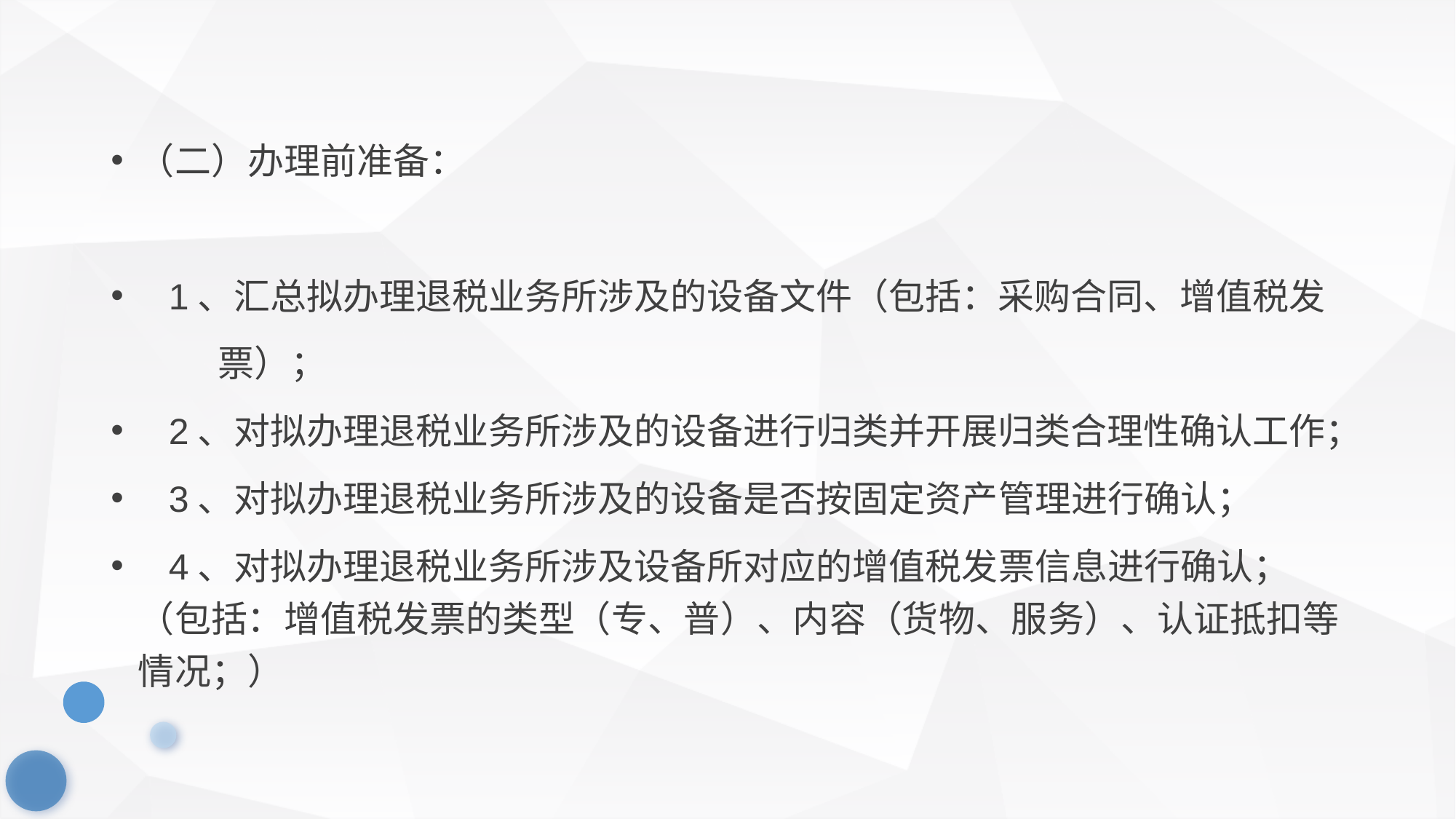

（二）办理前准备：

   1、汇总拟办理退税业务所涉及的设备文件（包括：采购合同、增值税发
            票）；
   2、对拟办理退税业务所涉及的设备进行归类并开展归类合理性确认工作；
   3、对拟办理退税业务所涉及的设备是否按固定资产管理进行确认；
   4、对拟办理退税业务所涉及设备所对应的增值税发票信息进行确认；（包括：增值税发票的类型（专、普）、内容（货物、服务）、认证抵扣等情况；）